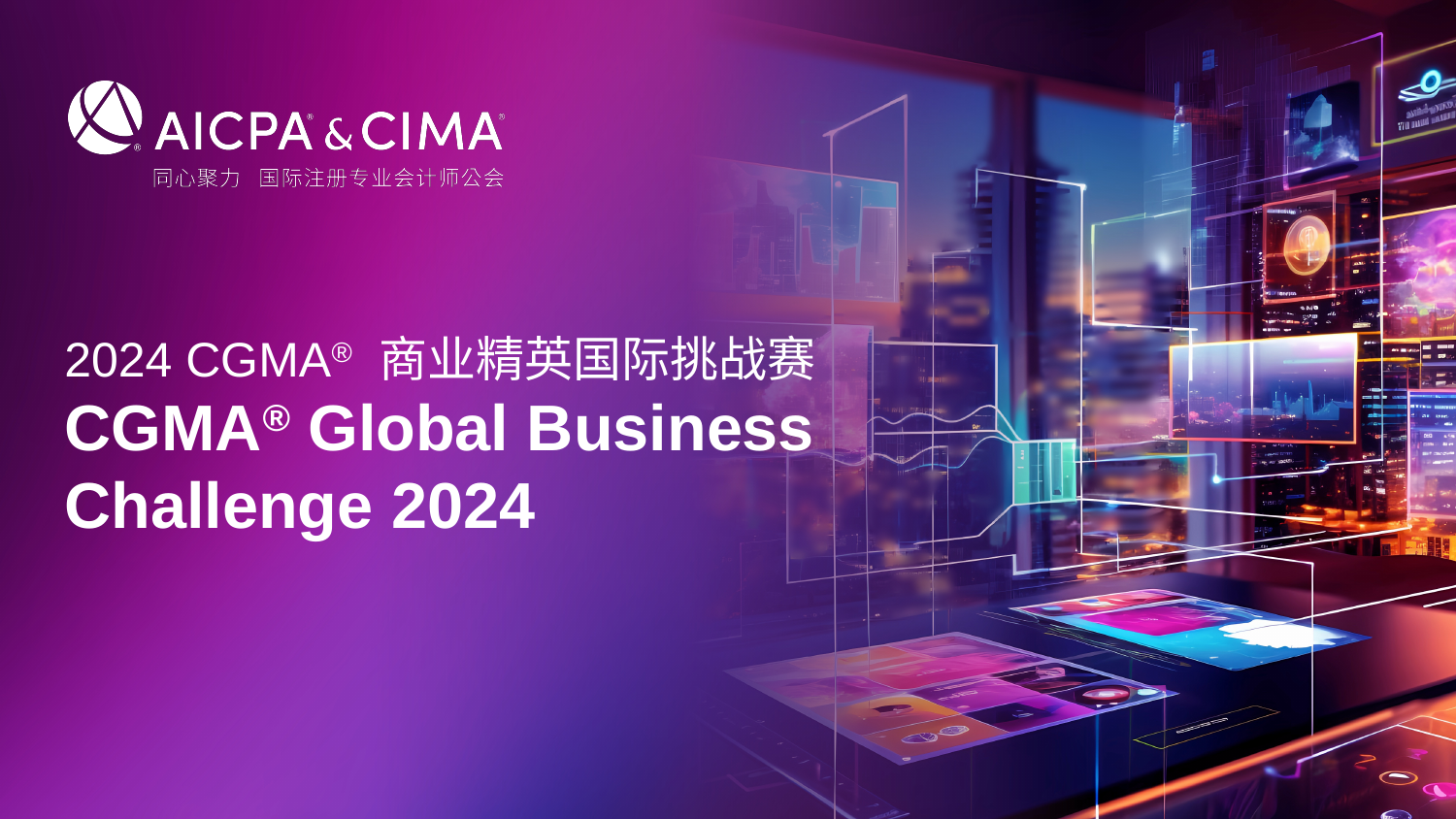

2024 CGMA®  商业精英国际挑战赛CGMA® Global Business
Challenge 2024